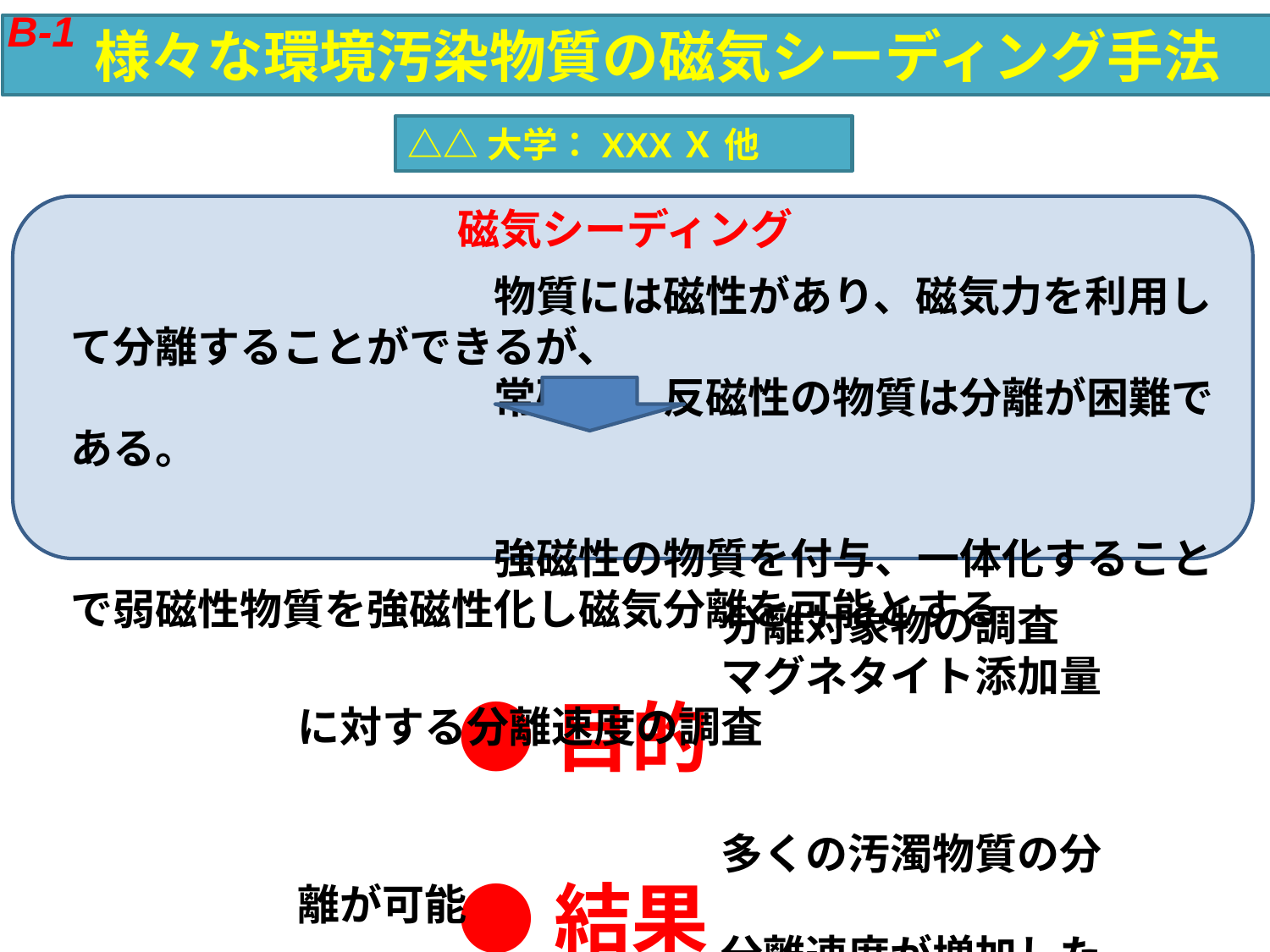

B-1
  様々な環境汚染物質の磁気シーディング手法
△△大学：XXXＸ 他

磁気シーディング

物質には磁性があり、磁気力を利用して分離することができるが、
常磁性、反磁性の物質は分離が困難である。

強磁性の物質を付与、一体化することで弱磁性物質を強磁性化し磁気分離を可能とする

●目的

●結果

分離対象物の調査
マグネタイト添加量に対する分離速度の調査

多くの汚濁物質の分離が可能
分離速度が増加した